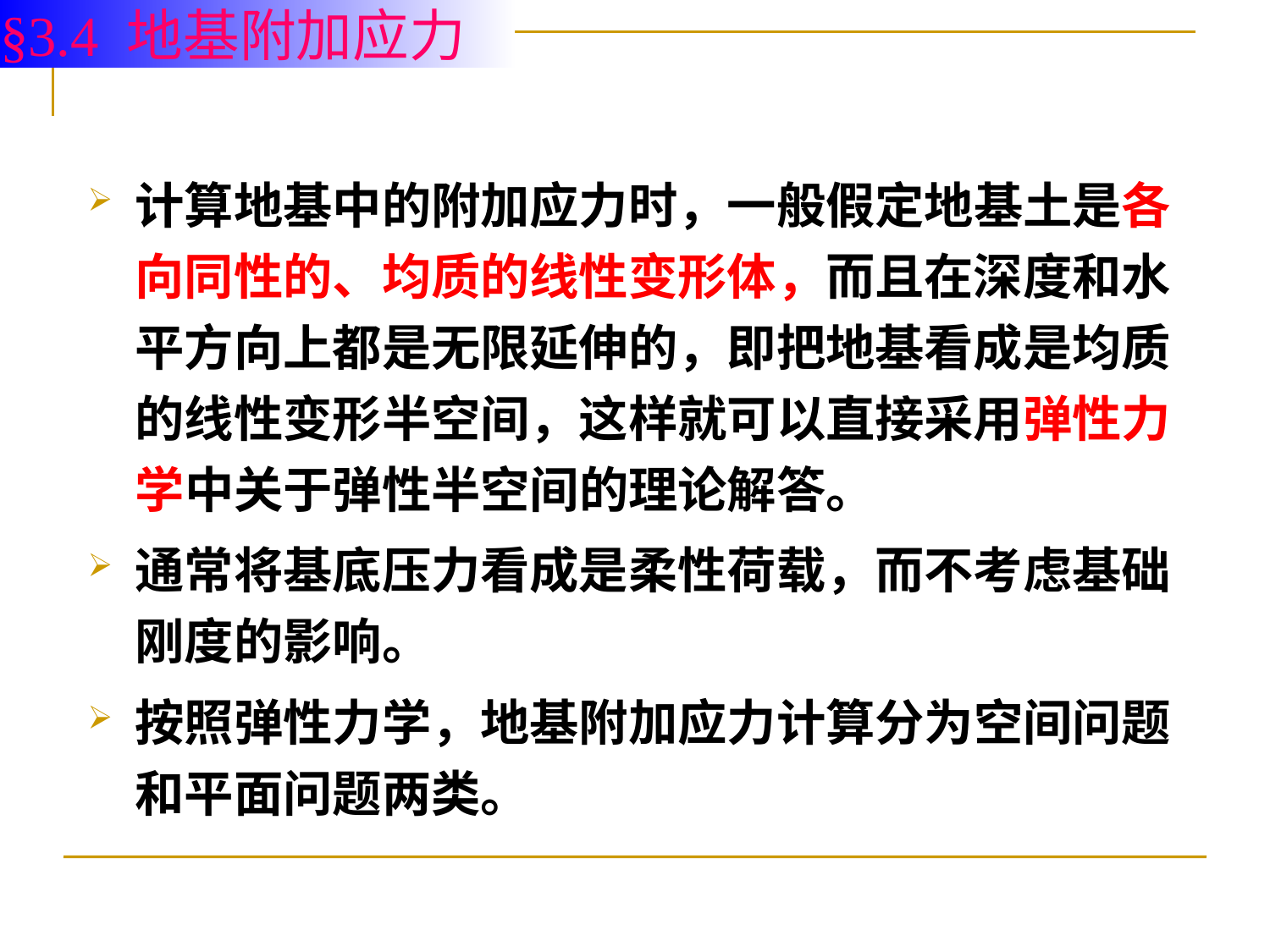

§3.4 地基附加应力
计算地基中的附加应力时，一般假定地基土是各向同性的、均质的线性变形体，而且在深度和水平方向上都是无限延伸的，即把地基看成是均质的线性变形半空间，这样就可以直接采用弹性力学中关于弹性半空间的理论解答。
通常将基底压力看成是柔性荷载，而不考虑基础刚度的影响。
按照弹性力学，地基附加应力计算分为空间问题和平面问题两类。